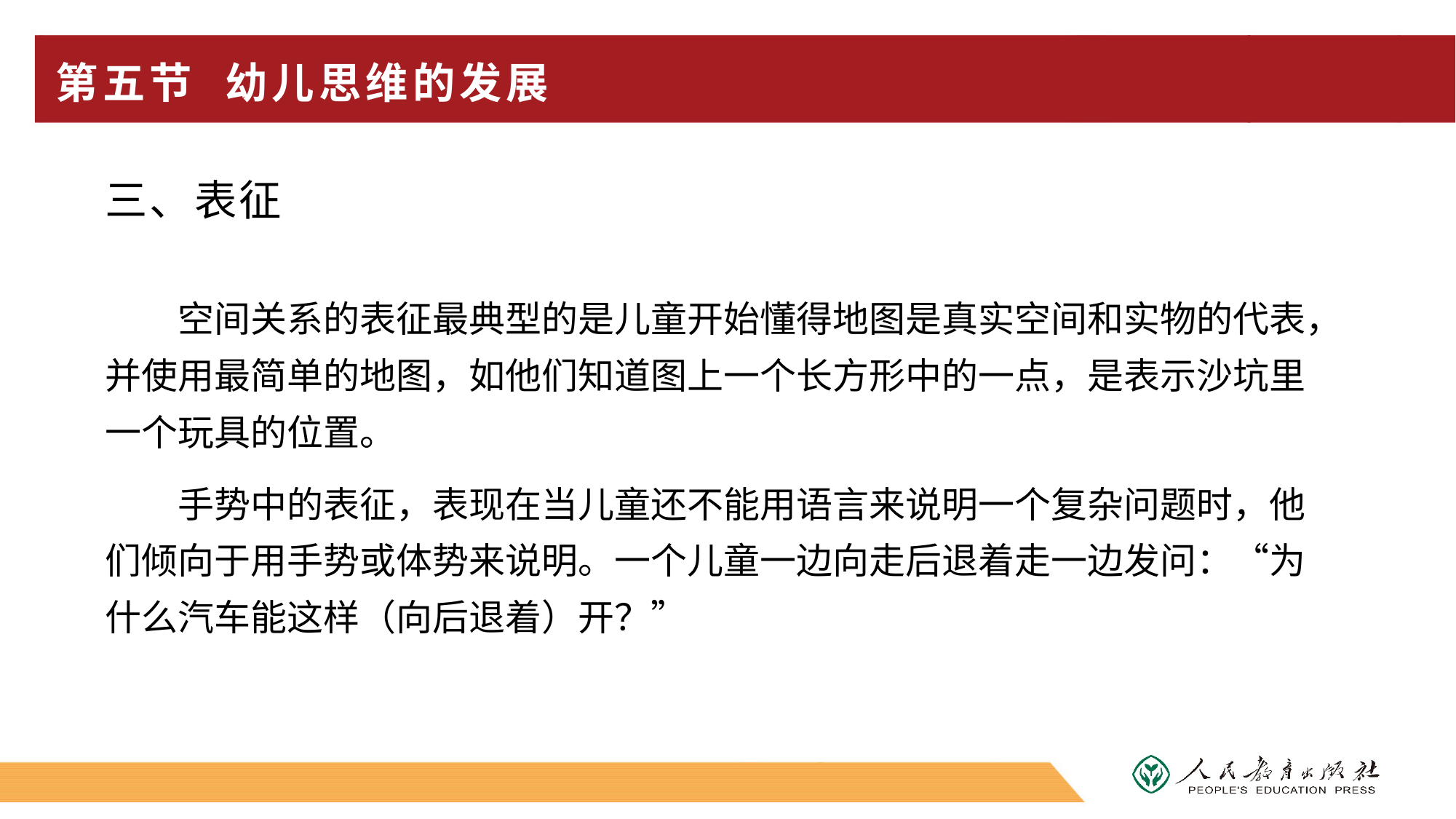

# 第五节  幼儿思维的发展
三、表征
空间关系的表征最典型的是儿童开始懂得地图是真实空间和实物的代表，并使用最简单的地图，如他们知道图上一个长方形中的一点，是表示沙坑里一个玩具的位置。
手势中的表征，表现在当儿童还不能用语言来说明一个复杂问题时，他们倾向于用手势或体势来说明。一个儿童一边向走后退着走一边发问：“为什么汽车能这样（向后退着）开？”